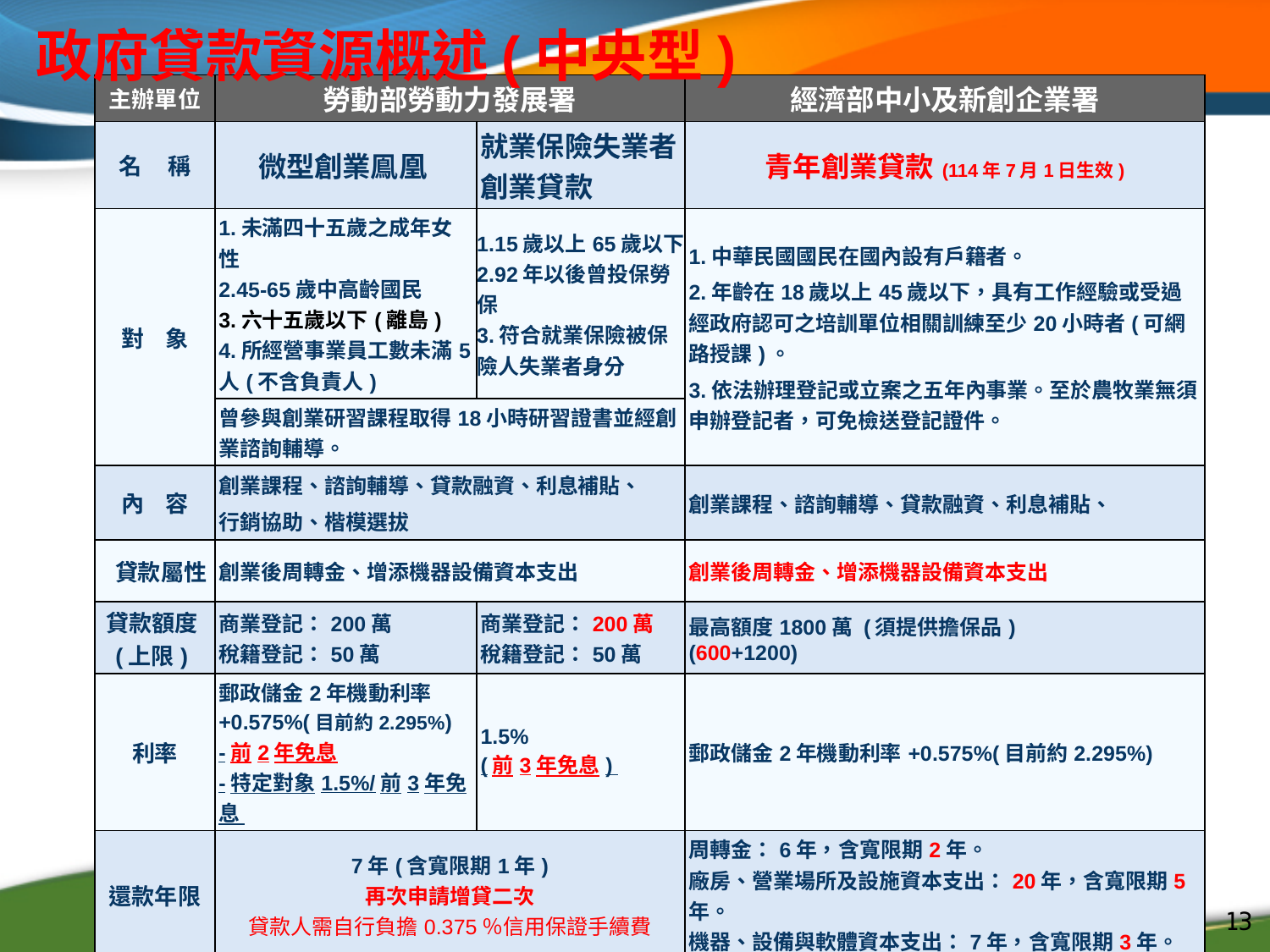

政府貸款資源概述(中央型)
| 主辦單位 | 勞動部勞動力發展署 |  | 經濟部中小及新創企業署 |
| --- | --- | --- | --- |
| 名 稱 | 微型創業鳯凰 | 就業保險失業者創業貸款 | 青年創業貸款(114年7月1日生效) |
| 對 象 | 1.未滿四十五歲之成年女性 2.45-65歲中高齡國民 3.六十五歲以下(離島) 4.所經營事業員工數未滿5人(不含負責人) | 1.15歲以上65歲以下 2.92年以後曾投保勞保 3.符合就業保險被保險人失業者身分 | 1.中華民國國民在國內設有戶籍者。 2.年齡在18歲以上45歲以下，具有工作經驗或受過經政府認可之培訓單位相關訓練至少20小時者(可網路授課)。 3.依法辦理登記或立案之五年內事業。至於農牧業無須申辦登記者，可免檢送登記證件。 |
|  | 曾參與創業研習課程取得18小時研習證書並經創業諮詢輔導。 |  |  |
| 內 容 | 創業課程、諮詢輔導、貸款融資、利息補貼、 行銷協助、楷模選拔 |  | 創業課程、諮詢輔導、貸款融資、利息補貼、 |
| 貸款屬性 | 創業後周轉金、增添機器設備資本支出 |  | 創業後周轉金、增添機器設備資本支出 |
| 貸款額度 (上限) | 商業登記：200萬 稅籍登記：50萬 | 商業登記：200萬 稅籍登記：50萬 | 最高額度1800萬 (須提供擔保品) (600+1200) |
| 利率 | 郵政儲金2年機動利率+0.575%(目前約2.295%) -前2年免息 -特定對象1.5%/前3年免息 | 1.5% (前3年免息) | 郵政儲金2年機動利率+0.575%(目前約2.295%) |
| 還款年限 | 7年(含寬限期1年) 再次申請增貸二次 貸款人需自行負擔0.375％信用保證手續費 |  | 周轉金：6年，含寬限期2年。 廠房、營業場所及設施資本支出：20年，含寬限期5年。 機器、設備與軟體資本支出：7年，含寬限期3年。 |
| 送審單位 | 向勞動部勞動發展署提出申請(7家銀行) |  | 向金融機構提出申請(19家銀行) |
| 聯絡電話 | 0800-092-957 |  | 0800-056-476 |
13